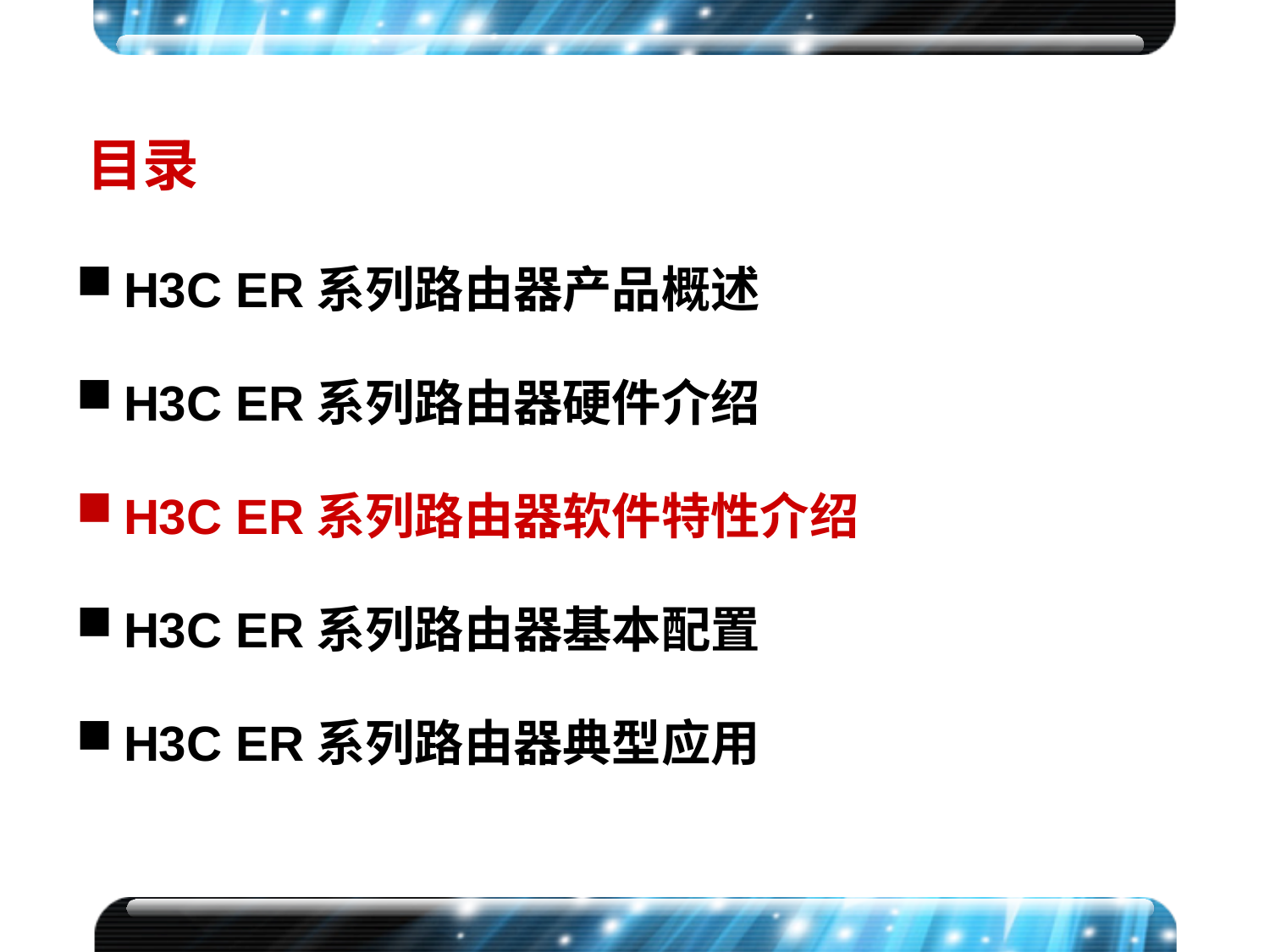

目录
H3C ER系列路由器产品概述
H3C ER系列路由器硬件介绍
H3C ER系列路由器软件特性介绍
H3C ER系列路由器基本配置
H3C ER系列路由器典型应用